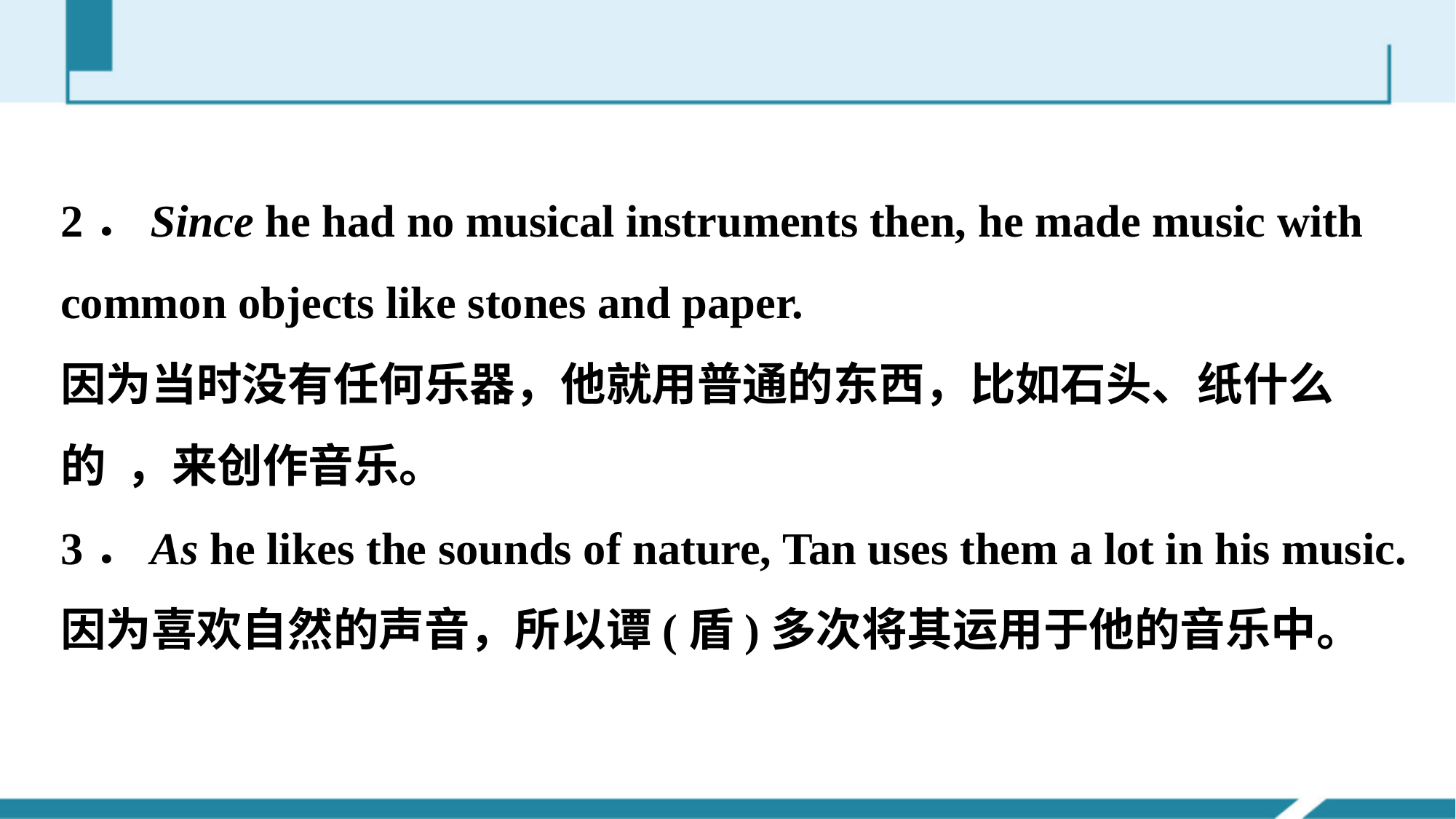

2．Since he had no musical instruments then, he made music with
common objects like stones and paper.
因为当时没有任何乐器，他就用普通的东西，比如石头、纸什么
的  ，来创作音乐。
3．As he likes the sounds of nature, Tan uses them a lot in his music.
因为喜欢自然的声音，所以谭(盾)多次将其运用于他的音乐中。